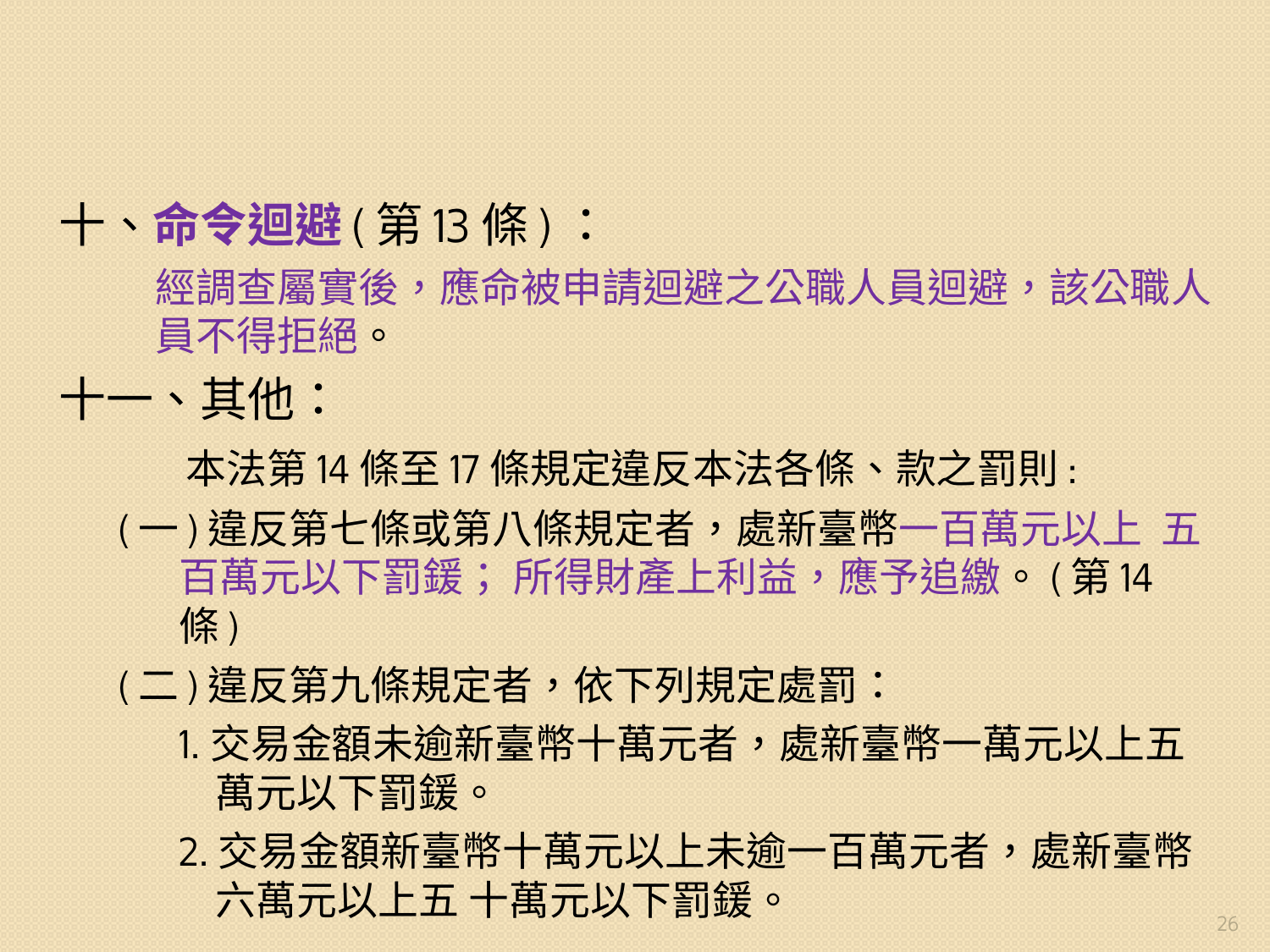

#
十、命令迴避(第13條)：
經調查屬實後，應命被申請迴避之公職人員迴避，該公職人員不得拒絕。
十一、其他：
           本法第14條至17條規定違反本法各條、款之罰則:
 (一)違反第七條或第八條規定者，處新臺幣一百萬元以上  五百萬元以下罰鍰； 所得財產上利益，應予追繳。(第14條)
 (二)違反第九條規定者，依下列規定處罰：
1.交易金額未逾新臺幣十萬元者，處新臺幣一萬元以上五萬元以下罰鍰。
2.交易金額新臺幣十萬元以上未逾一百萬元者，處新臺幣六萬元以上五 十萬元以下罰鍰。
26